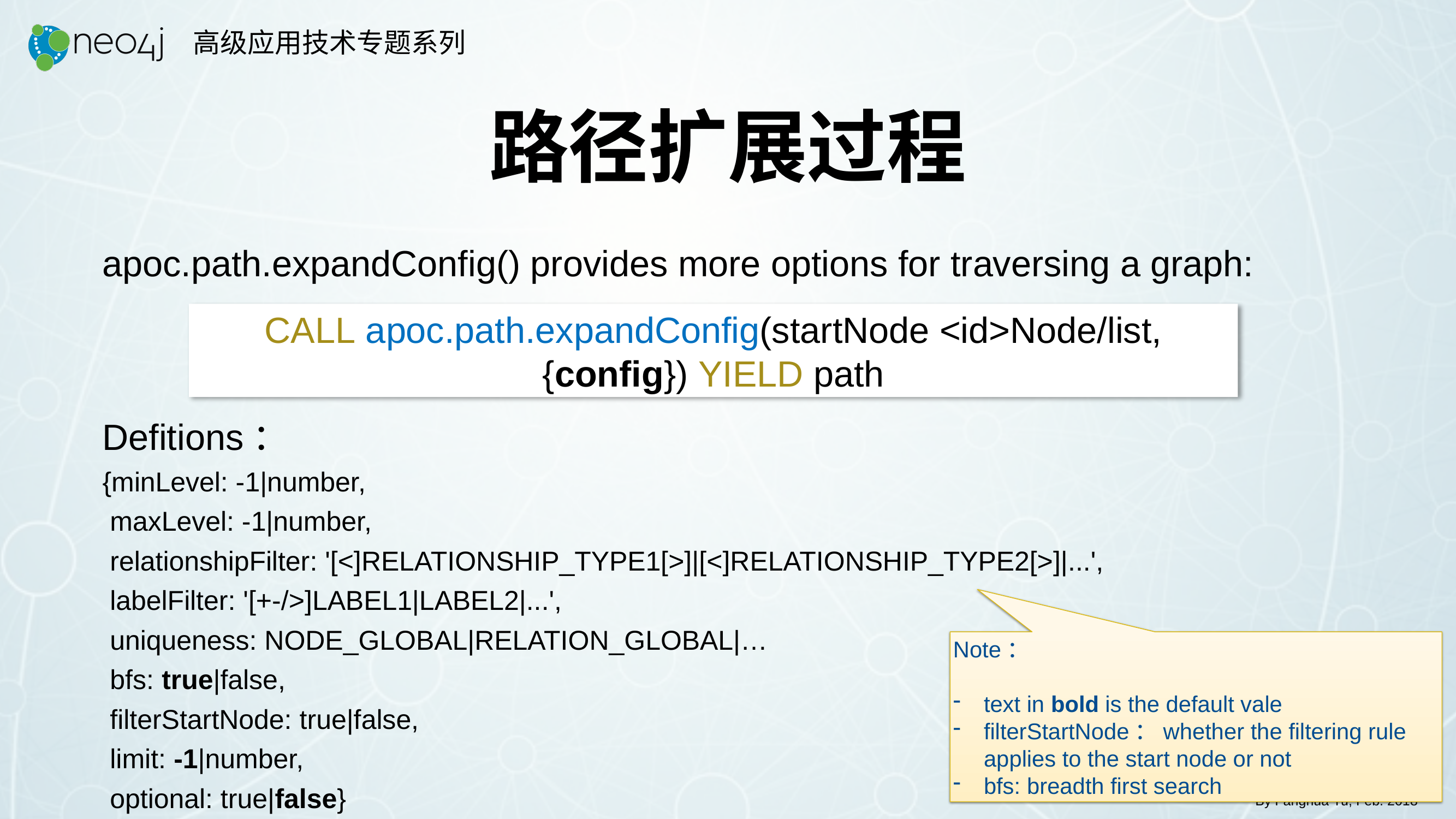

路径扩展过程
apoc.path.expandConfig() provides more options for traversing a graph:
CALL apoc.path.expandConfig(startNode <id>Node/list, {config}) YIELD path
Defitions：
{minLevel: -1|number,
 maxLevel: -1|number,
 relationshipFilter: '[<]RELATIONSHIP_TYPE1[>]|[<]RELATIONSHIP_TYPE2[>]|...',
 labelFilter: '[+-/>]LABEL1|LABEL2|...',
 uniqueness: NODE_GLOBAL|RELATION_GLOBAL|…
 bfs: true|false,
 filterStartNode: true|false,
 limit: -1|number,
 optional: true|false}
Note：

text in bold is the default vale
filterStartNode：whether the filtering rule applies to the start node or not
bfs: breadth first search